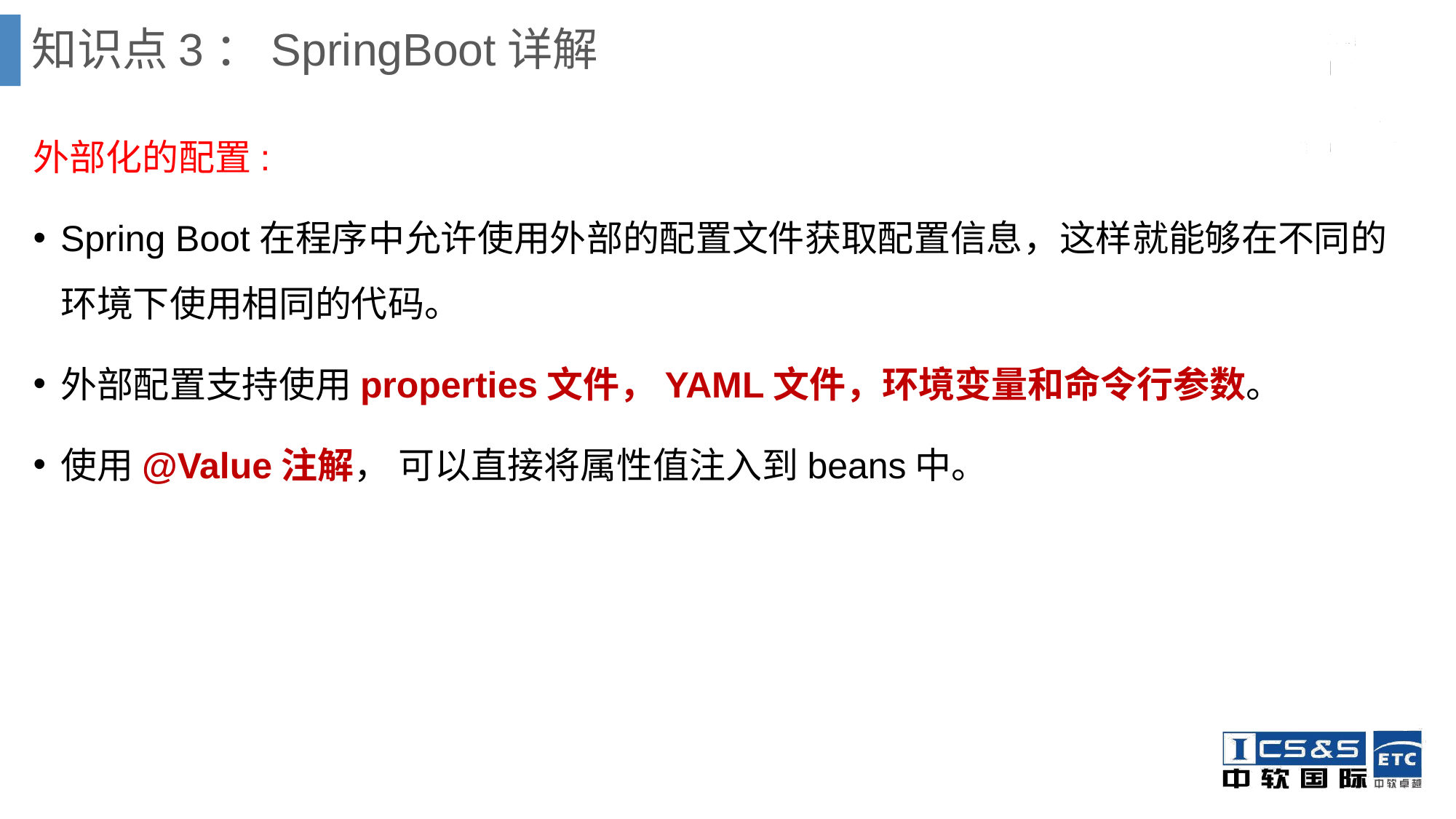

# 知识点3：SpringBoot详解
外部化的配置:
Spring Boot在程序中允许使用外部的配置文件获取配置信息，这样就能够在不同的环境下使用相同的代码。
外部配置支持使用properties文件，YAML文件，环境变量和命令行参数。
使用@Value注解， 可以直接将属性值注入到beans中。